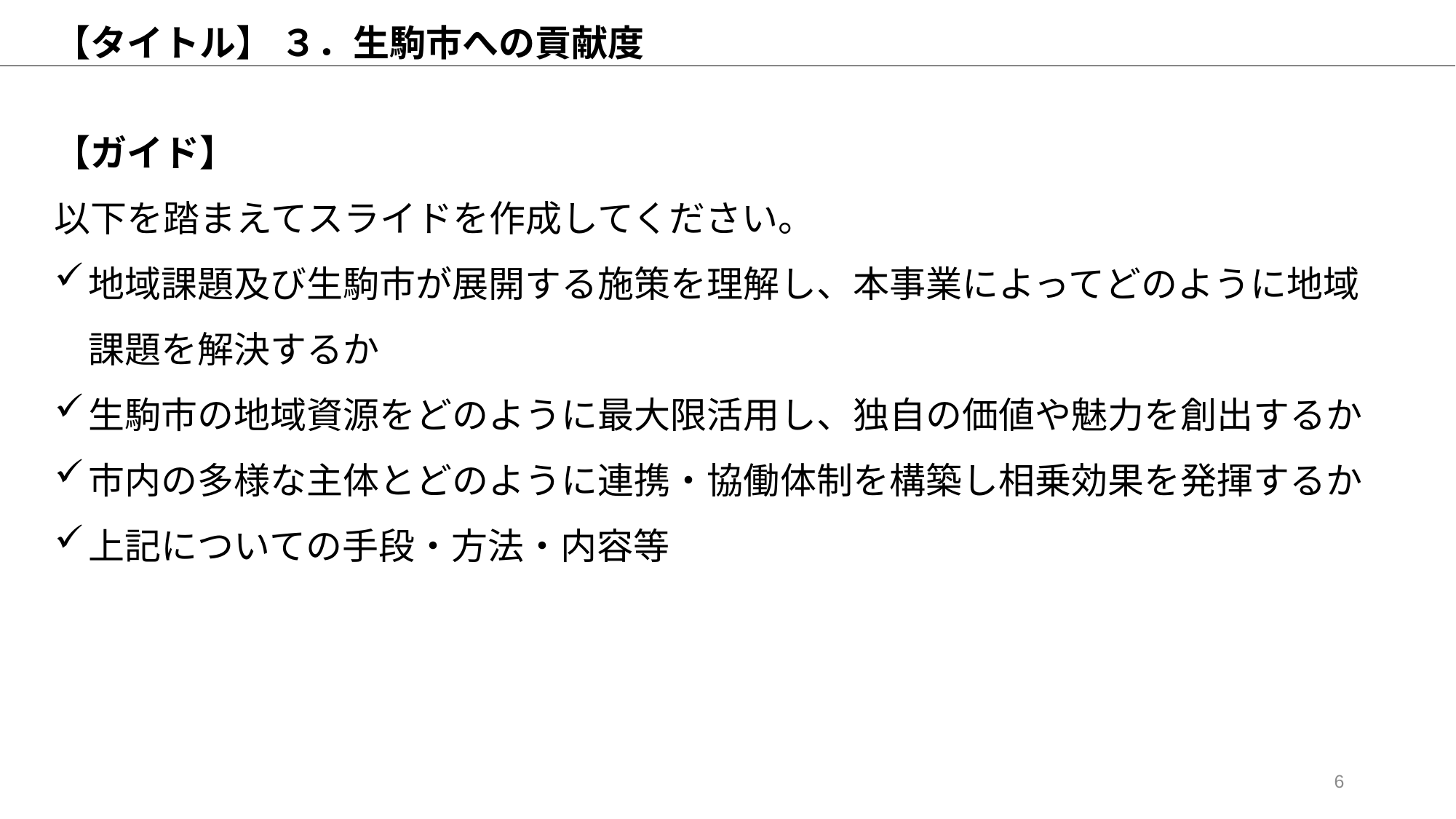

【タイトル】 ３．生駒市への貢献度
【ガイド】
以下を踏まえてスライドを作成してください。
地域課題及び生駒市が展開する施策を理解し、本事業によってどのように地域課題を解決するか
生駒市の地域資源をどのように最大限活用し、独自の価値や魅力を創出するか
市内の多様な主体とどのように連携・協働体制を構築し相乗効果を発揮するか
上記についての手段・方法・内容等

6